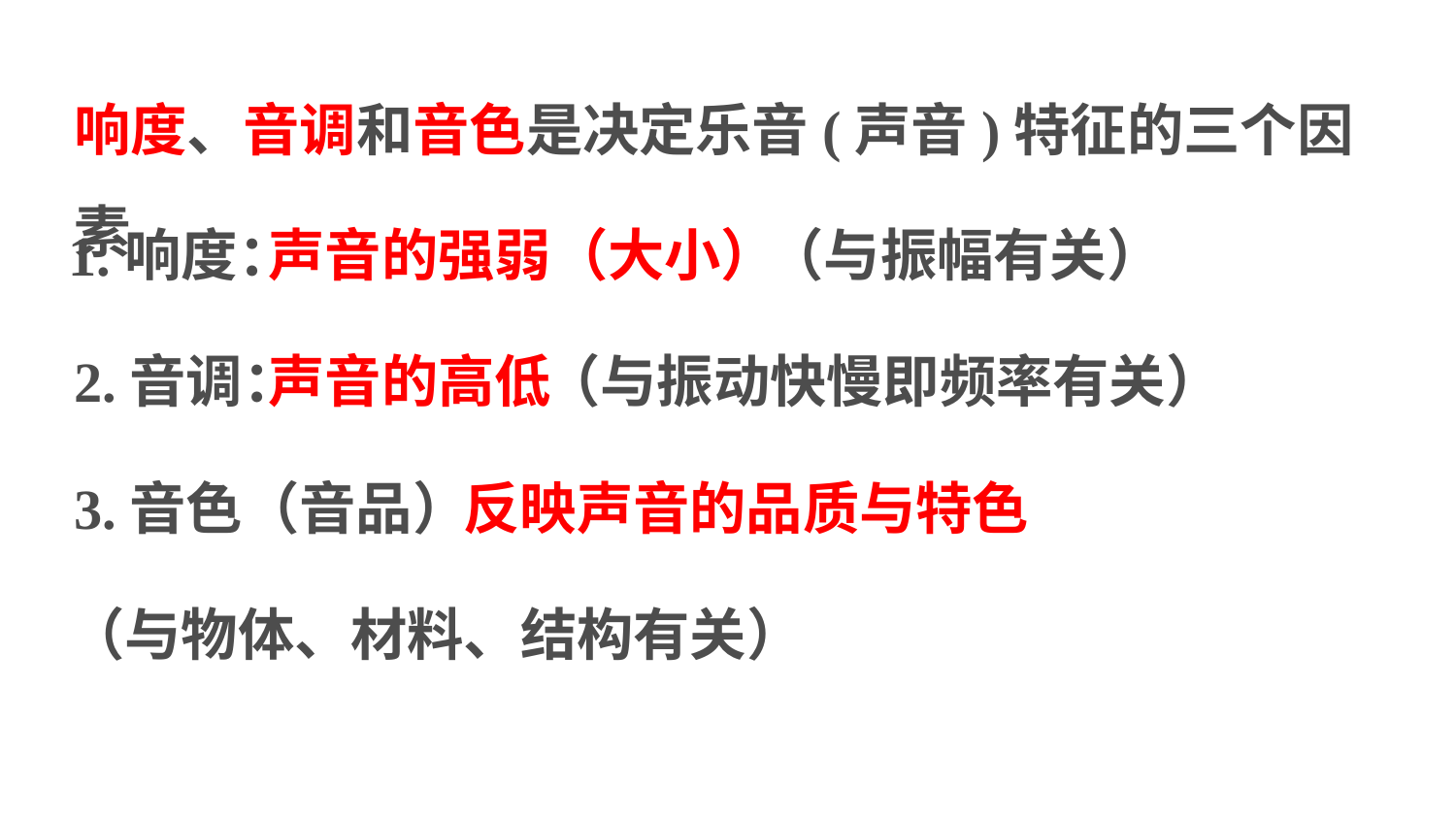

响度、音调和音色是决定乐音(声音)特征的三个因素
1.响度：
声音的强弱（大小）
（与振幅有关）
2.音调：
声音的高低
（与振动快慢即频率有关）
3.音色（音品）
反映声音的品质与特色
（与物体、材料、结构有关）